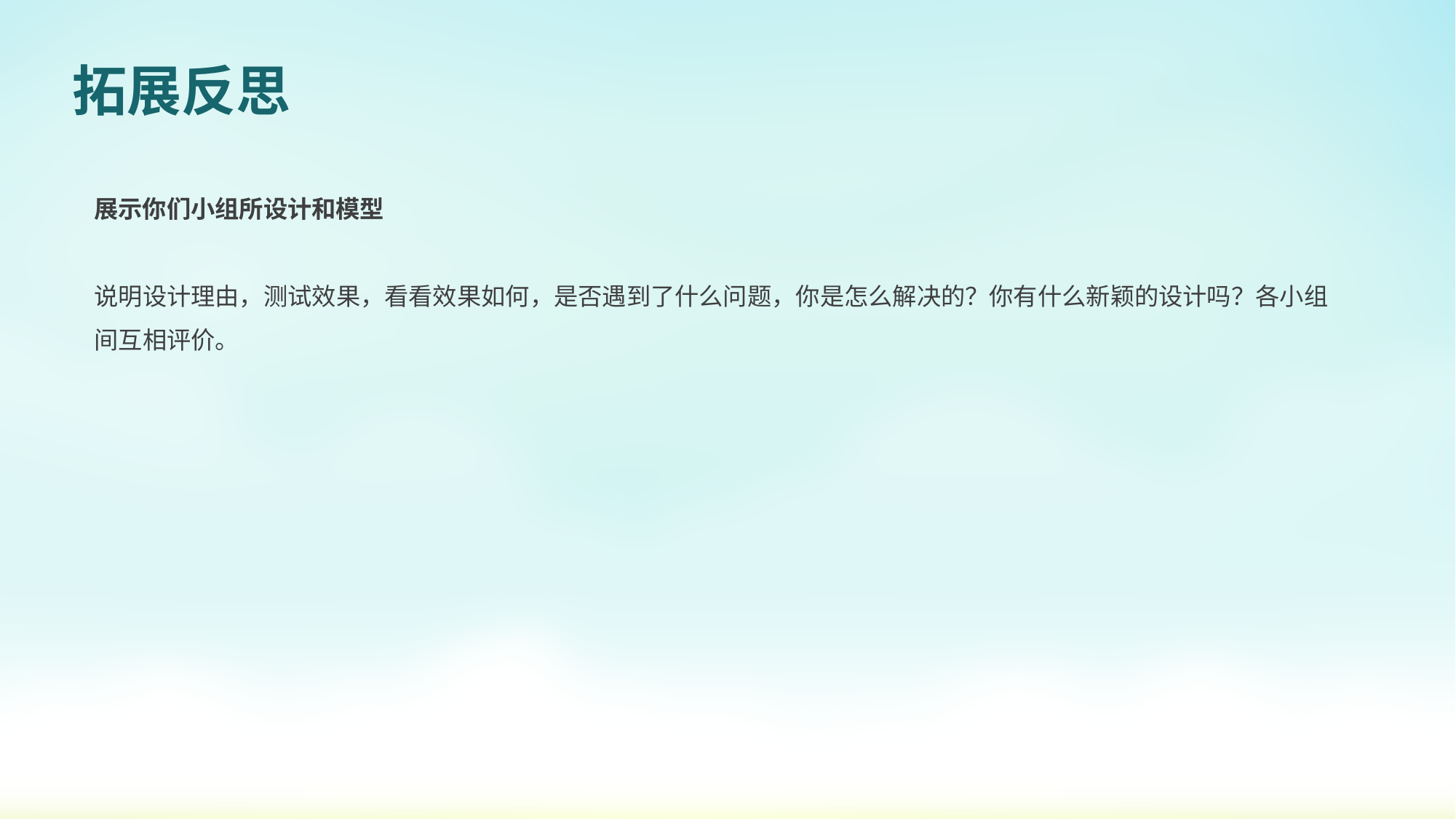

拓展反思
展示你们小组所设计和模型

说明设计理由，测试效果，看看效果如何，是否遇到了什么问题，你是怎么解决的？你有什么新颖的设计吗？各小组间互相评价。